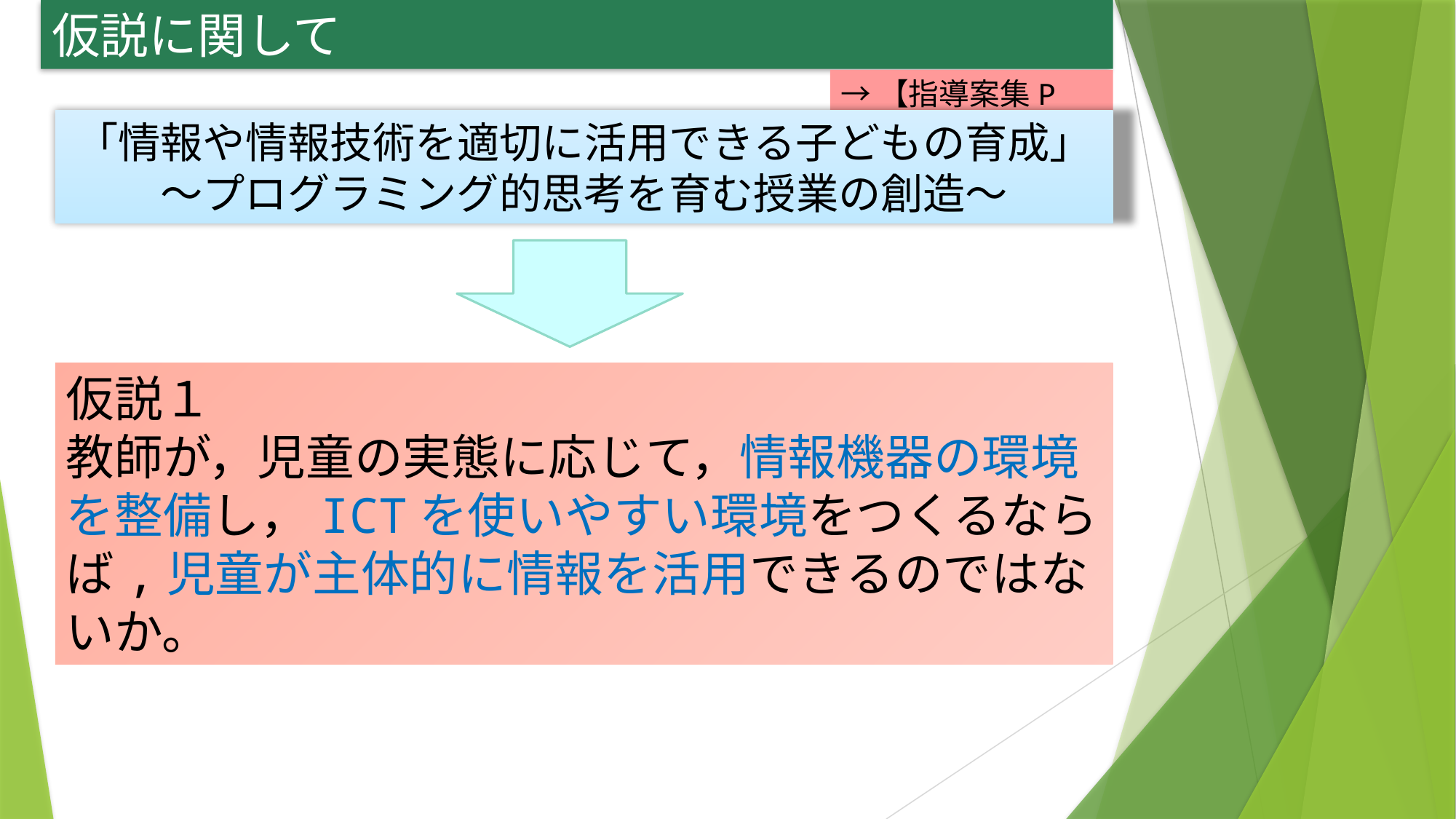

仮説に関して
→【指導案集P３】
】
「情報や情報技術を適切に活用できる子どもの育成」
～プログラミング的思考を育む授業の創造～

仮説１
教師が，児童の実態に応じて，情報機器の環境を整備し，ICTを使いやすい環境をつくるならば,児童が主体的に情報を活用できるのではないか。